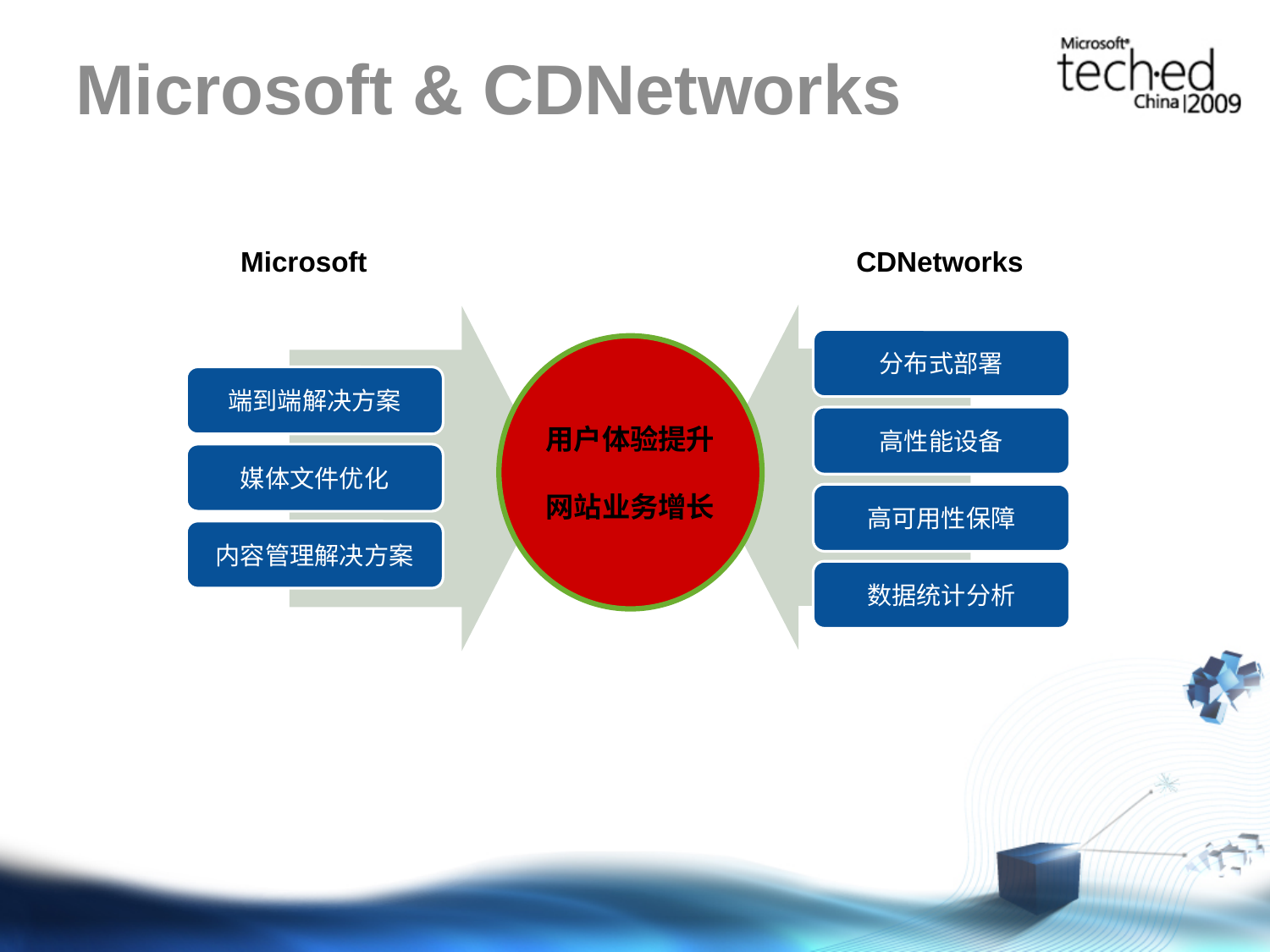

# Microsoft & CDNetworks
Microsoft
CDNetworks

分布式部署
高性能设备
高可用性保障
数据统计分析
用户体验提升

网站业务增长
端到端解决方案
媒体文件优化
内容管理解决方案